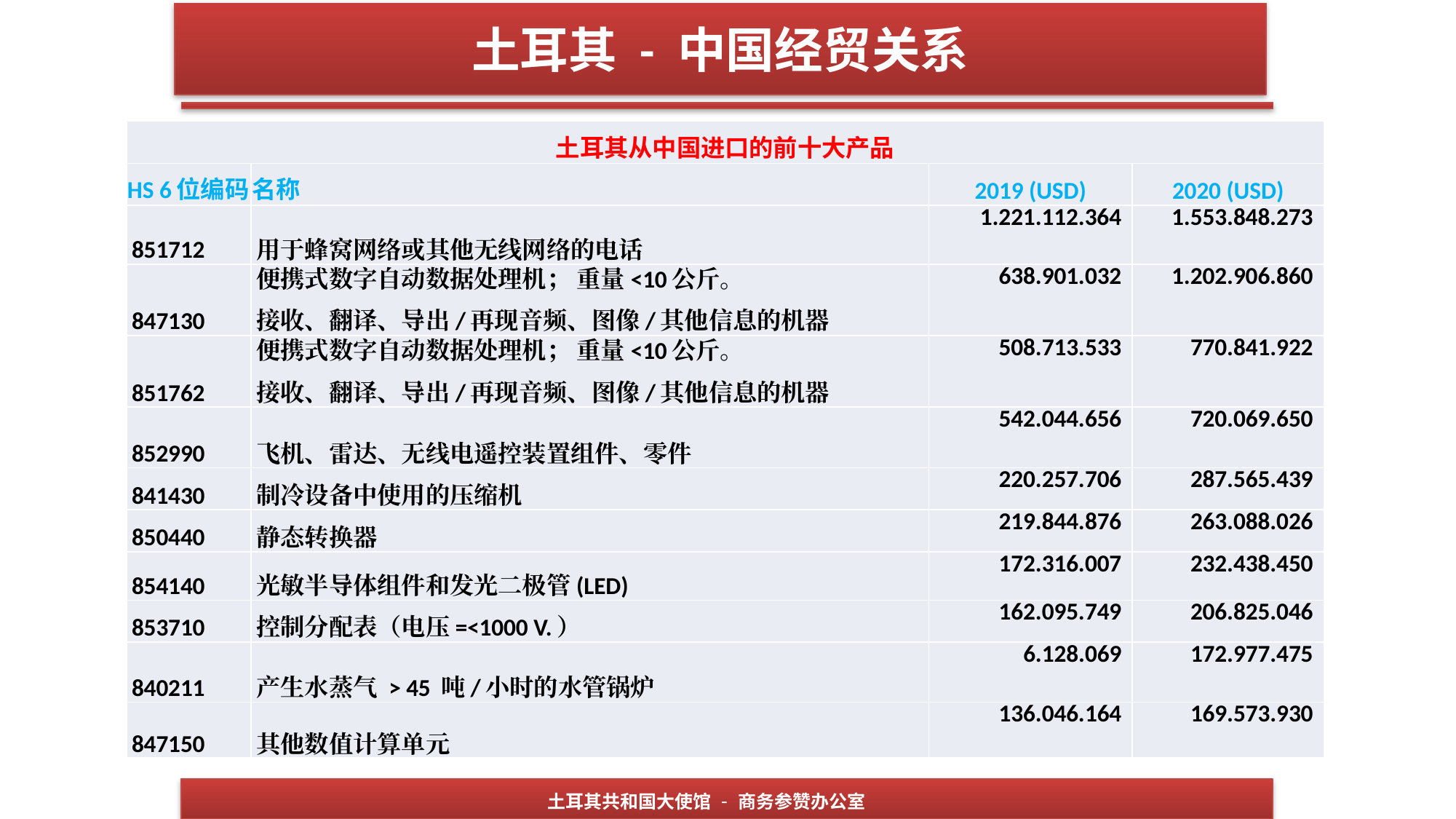

土耳其 - 中国经贸关系

| 土耳其从中国进口的前十大产品 |  |  |  |
| --- | --- | --- | --- |
| HS 6位编码 | 名称 | 2019 (USD) | 2020 (USD) |
| 851712 | 用于蜂窝网络或其他无线网络的电话 | 1.221.112.364 | 1.553.848.273 |
| 847130 | 便携式数字自动数据处理机； 重量<10公斤。 接收、翻译、导出/再现音频、图像/其他信息的机器 | 638.901.032 | 1.202.906.860 |
| 851762 | 便携式数字自动数据处理机； 重量<10公斤。 接收、翻译、导出/再现音频、图像/其他信息的机器 | 508.713.533 | 770.841.922 |
| 852990 | 飞机、雷达、无线电遥控装置组件、零件 | 542.044.656 | 720.069.650 |
| 841430 | 制冷设备中使用的压缩机 | 220.257.706 | 287.565.439 |
| 850440 | 静态转换器 | 219.844.876 | 263.088.026 |
| 854140 | 光敏半导体组件和发光二极管(LED) | 172.316.007 | 232.438.450 |
| 853710 | 控制分配表（电压=<1000 V.） | 162.095.749 | 206.825.046 |
| 840211 | 产生水蒸气 > 45 吨/小时的水管锅炉 | 6.128.069 | 172.977.475 |
| 847150 | 其他数值计算单元 | 136.046.164 | 169.573.930 |

土耳其共和国大使馆 - 商务参赞办公室